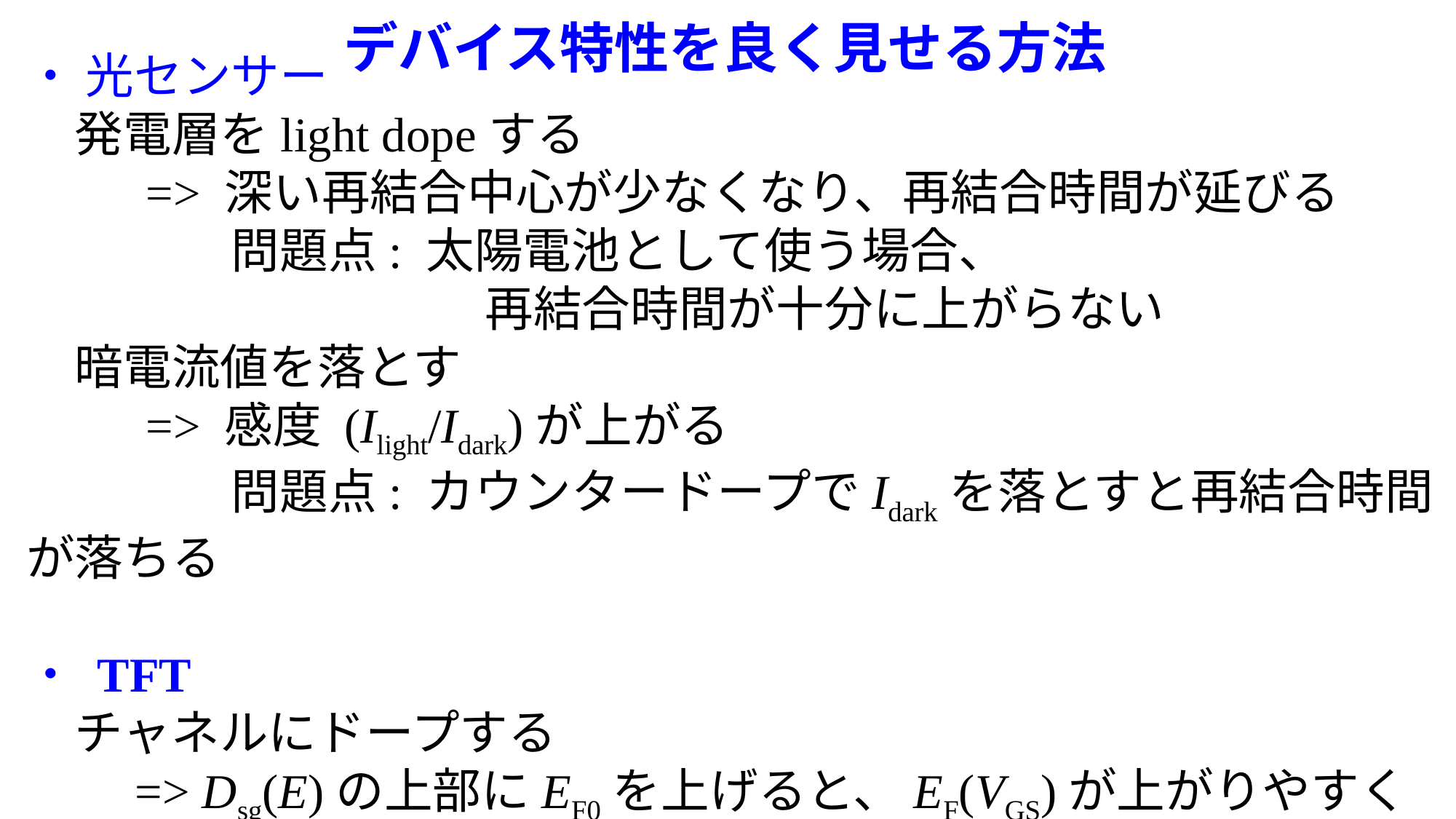

デバイス特性を良く見せる方法
・ 光センサー
　発電層をlight dopeする
　　 => 深い再結合中心が少なくなり、再結合時間が延びる
　　　　 問題点: 太陽電池として使う場合、
　　　　　　　　　  再結合時間が十分に上がらない
　暗電流値を落とす
　　 => 感度 (Ilight/Idark)が上がる
　　　　 問題点: カウンタードープでIdarkを落とすと再結合時間が落ちる

・ TFT
　チャネルにドープする
　　=> Dsg(E)の上部にEF0を上げると、EF(VGS)が上がりやすくなる
　問題点: Ioff が下がらない